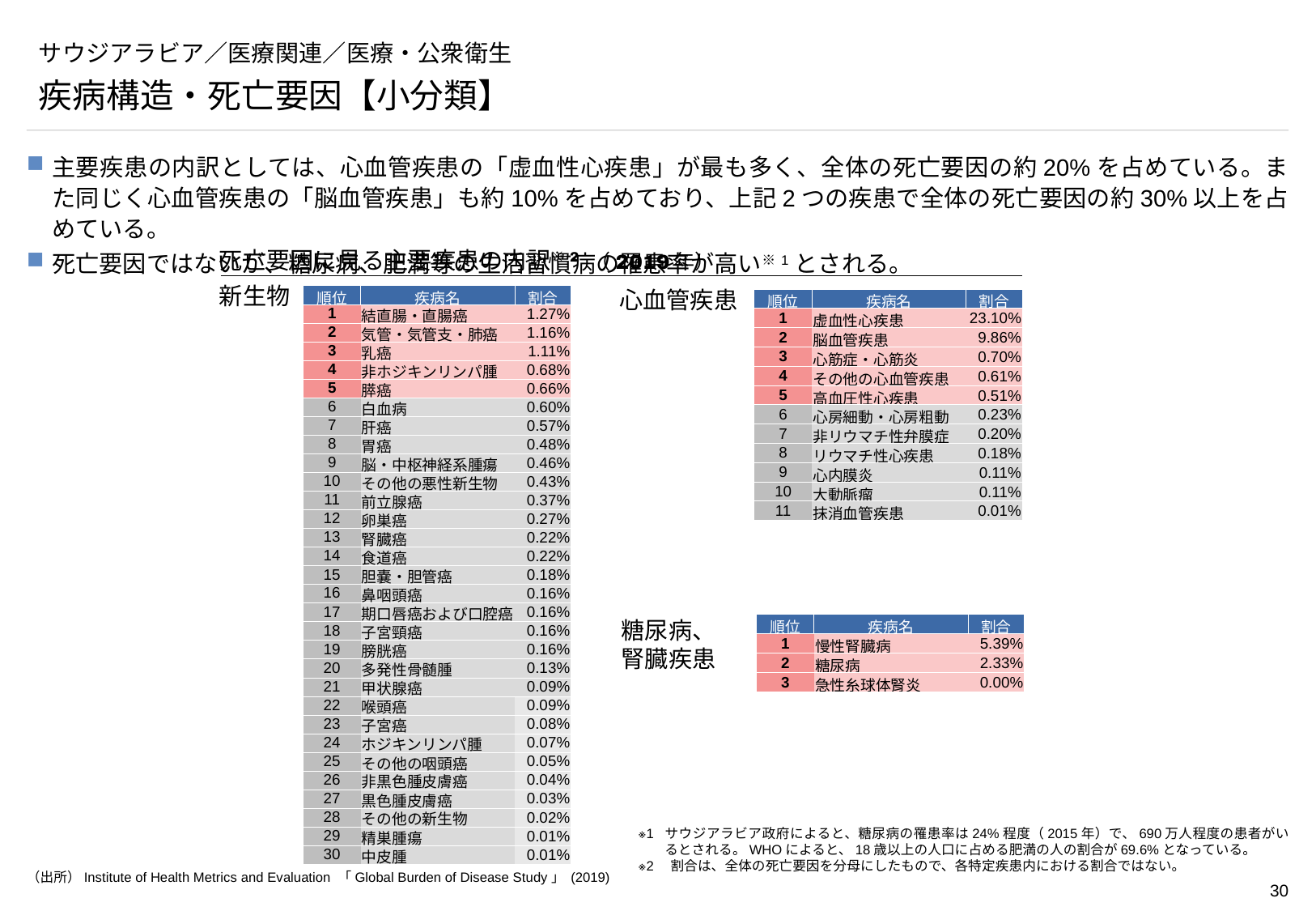

# サウジアラビア／医療関連／医療・公衆衛生
疾病構造・死亡要因【小分類】
主要疾患の内訳としては、心血管疾患の「虚血性心疾患」が最も多く、全体の死亡要因の約20%を占めている。また同じく心血管疾患の「脳血管疾患」も約10%を占めており、上記2つの疾患で全体の死亡要因の約30%以上を占めている。
死亡要因ではないが、糖尿病、肥満等の生活習慣病の罹患率が高い※1とされる。
死亡要因に見る主要疾患の内訳※2 （2019年）
新生物
心血管疾患
| 順位 | 疾病名 | 割合 |
| --- | --- | --- |
| 1 | 結直腸・直腸癌 | 1.27% |
| 2 | 気管・気管支・肺癌 | 1.16% |
| 3 | 乳癌 | 1.11% |
| 4 | 非ホジキンリンパ腫 | 0.68% |
| 5 | 膵癌 | 0.66% |
| 6 | 白血病 | 0.60% |
| 7 | 肝癌 | 0.57% |
| 8 | 胃癌 | 0.48% |
| 9 | 脳・中枢神経系腫瘍 | 0.46% |
| 10 | その他の悪性新生物 | 0.43% |
| 11 | 前立腺癌 | 0.37% |
| 12 | 卵巣癌 | 0.27% |
| 13 | 腎臓癌 | 0.22% |
| 14 | 食道癌 | 0.22% |
| 15 | 胆嚢・胆管癌 | 0.18% |
| 16 | 鼻咽頭癌 | 0.16% |
| 17 | 期口唇癌および口腔癌 | 0.16% |
| 18 | 子宮頸癌 | 0.16% |
| 19 | 膀胱癌 | 0.16% |
| 20 | 多発性骨髄腫 | 0.13% |
| 21 | 甲状腺癌 | 0.09% |
| 22 | 喉頭癌 | 0.09% |
| 23 | 子宮癌 | 0.08% |
| 24 | ホジキンリンパ腫 | 0.07% |
| 25 | その他の咽頭癌 | 0.05% |
| 26 | 非黒色腫皮膚癌 | 0.04% |
| 27 | 黒色腫皮膚癌 | 0.03% |
| 28 | その他の新生物 | 0.02% |
| 29 | 精巣腫瘍 | 0.01% |
| 30 | 中皮腫 | 0.01% |
| 順位 | 疾病名 | 割合 |
| --- | --- | --- |
| 1 | 虚血性心疾患 | 23.10% |
| 2 | 脳血管疾患 | 9.86% |
| 3 | 心筋症・心筋炎 | 0.70% |
| 4 | その他の心血管疾患 | 0.61% |
| 5 | 高血圧性心疾患 | 0.51% |
| 6 | 心房細動・心房粗動 | 0.23% |
| 7 | 非リウマチ性弁膜症 | 0.20% |
| 8 | リウマチ性心疾患 | 0.18% |
| 9 | 心内膜炎 | 0.11% |
| 10 | 大動脈瘤 | 0.11% |
| 11 | 抹消血管疾患 | 0.01% |
糖尿病、
腎臓疾患
| 順位 | 疾病名 | 割合 |
| --- | --- | --- |
| 1 | 慢性腎臓病 | 5.39% |
| 2 | 糖尿病 | 2.33% |
| 3 | 急性糸球体腎炎 | 0.00% |
※1	サウジアラビア政府によると、糖尿病の罹患率は24%程度（2015年）で、690万人程度の患者がいるとされる。WHOによると、18歳以上の人口に占める肥満の人の割合が69.6%となっている。
※2　割合は、全体の死亡要因を分母にしたもので、各特定疾患内における割合ではない。
（出所）Institute of Health Metrics and Evaluation 「Global Burden of Disease Study」 (2019)